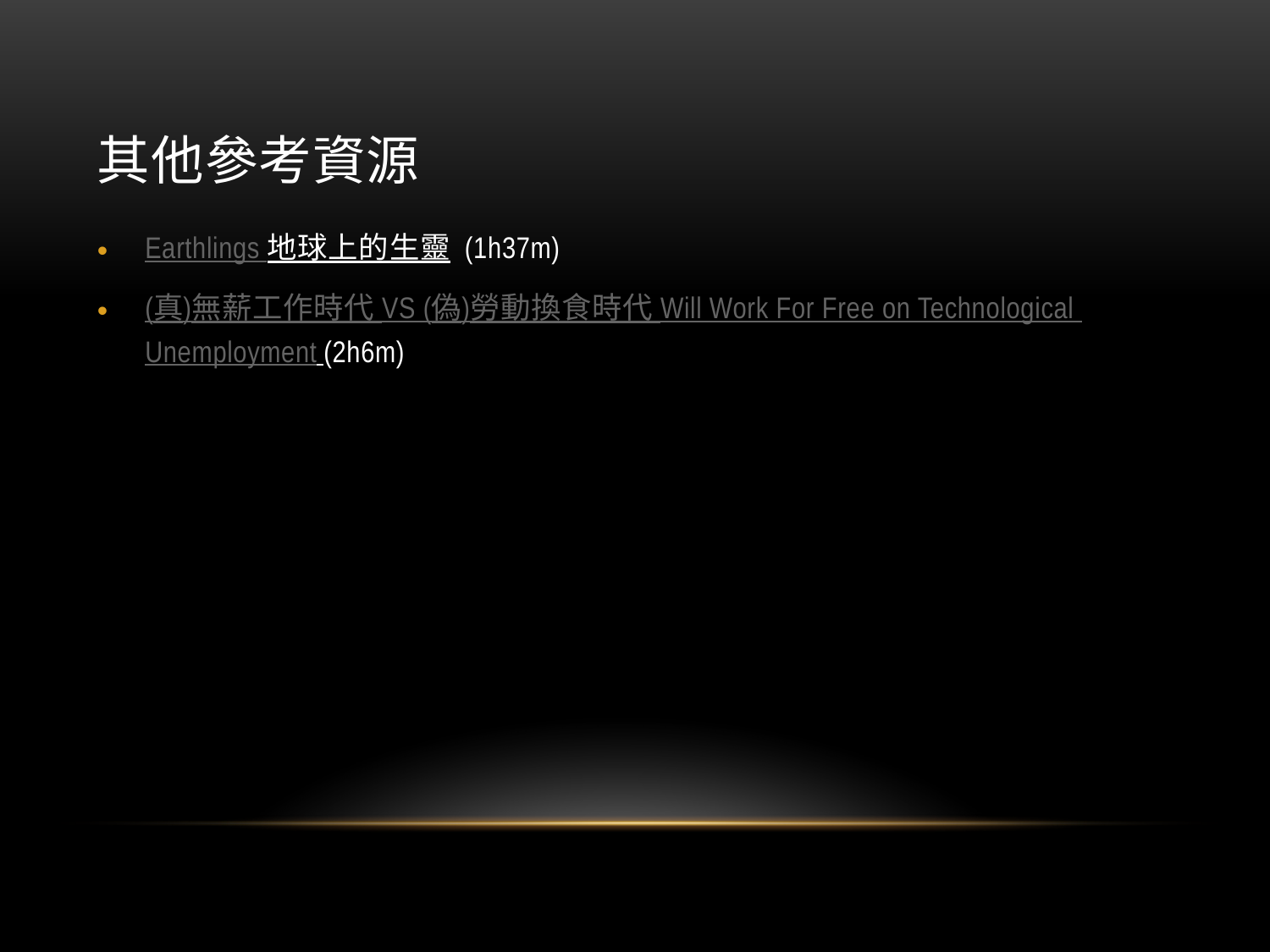

# 其他參考資源
Earthlings 地球上的生靈 (1h37m)
(真)無薪工作時代 VS (偽)勞動換食時代 Will Work For Free on Technological Unemployment (2h6m)